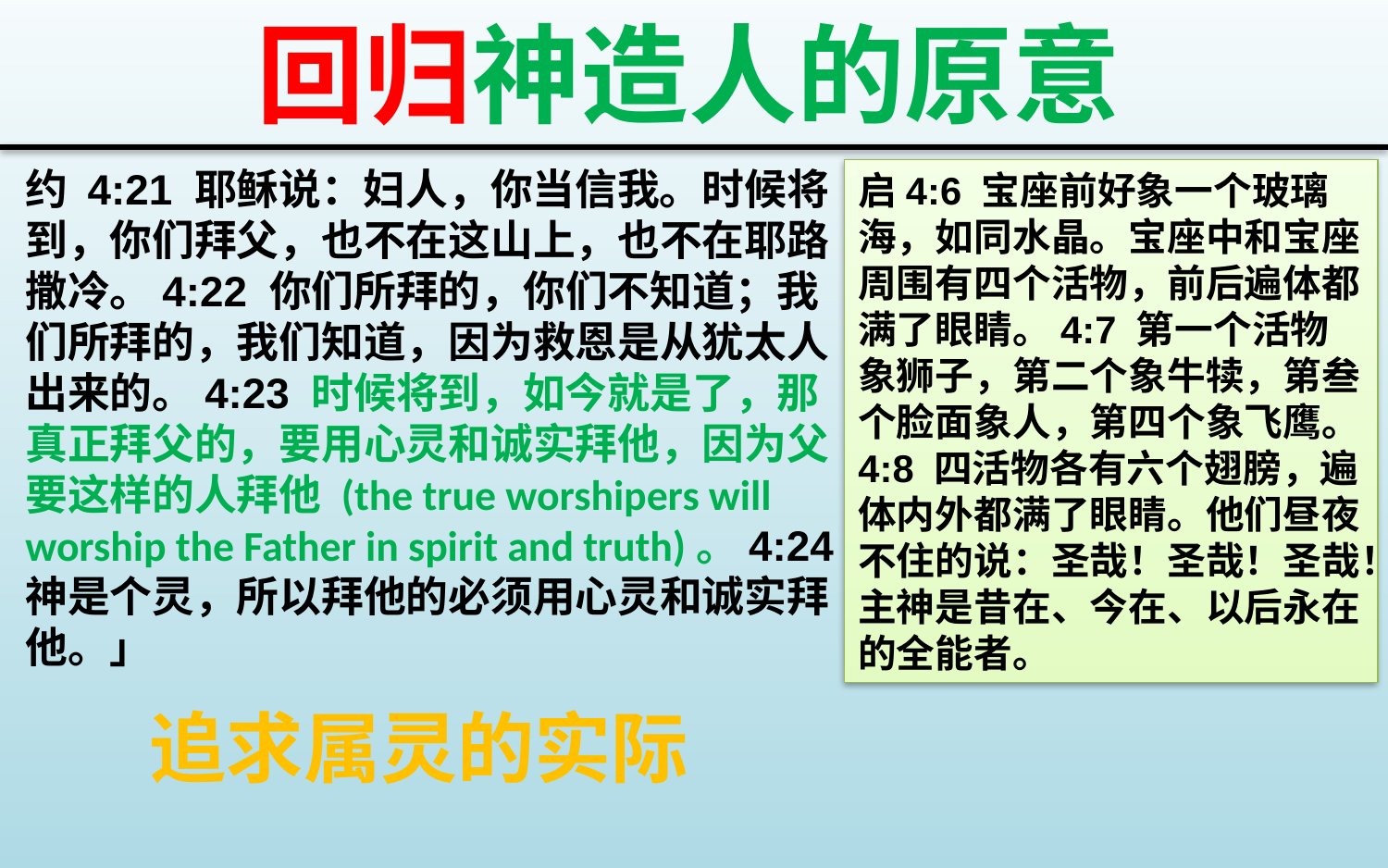

回归神造人的原意
约 4:21 耶稣说：妇人，你当信我。时候将到，你们拜父，也不在这山上，也不在耶路撒冷。4:22 你们所拜的，你们不知道；我们所拜的，我们知道，因为救恩是从犹太人出来的。4:23 时候将到，如今就是了，那真正拜父的，要用心灵和诚实拜他，因为父要这样的人拜他 (the true worshipers will worship the Father in spirit and truth)。4:24 神是个灵，所以拜他的必须用心灵和诚实拜他。」
启4:6 宝座前好象一个玻璃海，如同水晶。宝座中和宝座周围有四个活物，前后遍体都满了眼睛。4:7 第一个活物象狮子，第二个象牛犊，第叁个脸面象人，第四个象飞鹰。4:8 四活物各有六个翅膀，遍体内外都满了眼睛。他们昼夜不住的说：圣哉！圣哉！圣哉！主神是昔在、今在、以后永在的全能者。
追求属灵的实际